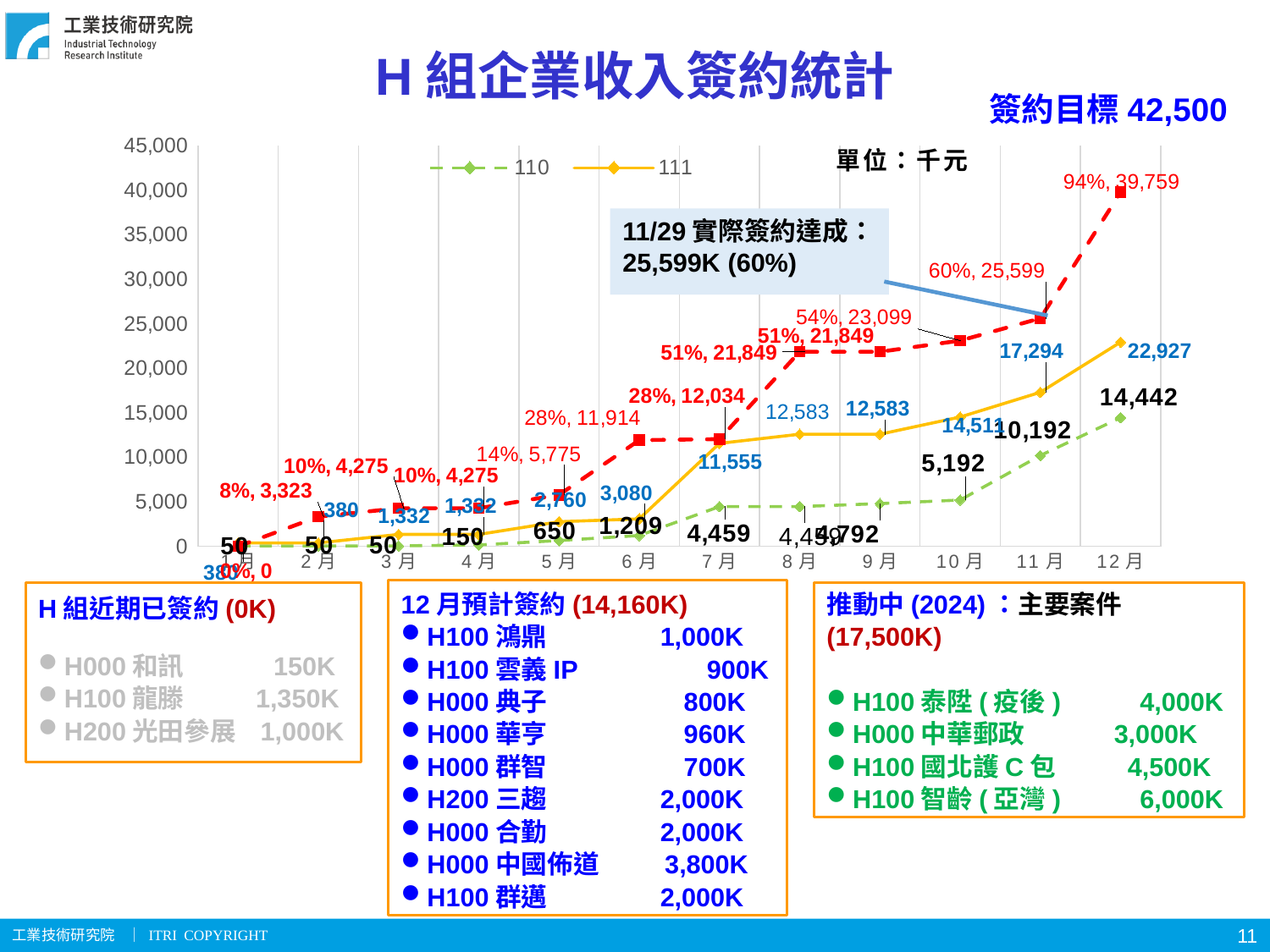

# H組企業收入簽約統計
簽約目標42,500

### Chart: 單位：千元

| Category | 110 | 111 | 112 |
|---|---|---|---|
| 1月 | 50.0 | 380.0 | 0.0 |
| 2月 | 50.0 | 380.0 | 3323.0 |
| 3月 | 50.0 | 1332.0 | 4275.0 |
| 4月 | 150.0 | 1332.0 | 4275.0 |
| 5月 | 650.0 | 2760.0 | 5775.0 |
| 6月 | 1209.0 | 3080.0 | 11914.0 |
| 7月 | 4459.0 | 11555.0 | 12034.0 |
| 8月 | 4459.0 | 12583.0 | 21849.0 |
| 9月 | 4792.0 | 12583.0 | 21849.0 |
| 10月 | 5192.0 | 14511.0 | 23099.0 |
| 11月 | 10192.0 | 17294.0 | 25599.0 |
| 12月 | 14442.0 | 22927.0 | 39759.0 |
11/29實際簽約達成：
25,599K (60%)
12月預計簽約(14,160K)
H100鴻鼎                  1,000K
H100雲義IP                  900K
H000典子                      800K
H000華亨                      960K
H000群智                      700K
H200三趨                  2,000K
H000合勤                  2,000K
H000中國佈道          3,800K
H100群邁                  2,000K

H組近期已簽約(0K)

H000和訊              150K
H100龍滕           1,350K
H200光田參展   1,000K
推動中(2024)：主要案件(17,500K)

H100泰陞(疫後)           4,000K
H000中華郵政              3,000K
H100國北護C包           4,500K
H100智齡(亞灣)           6,000K